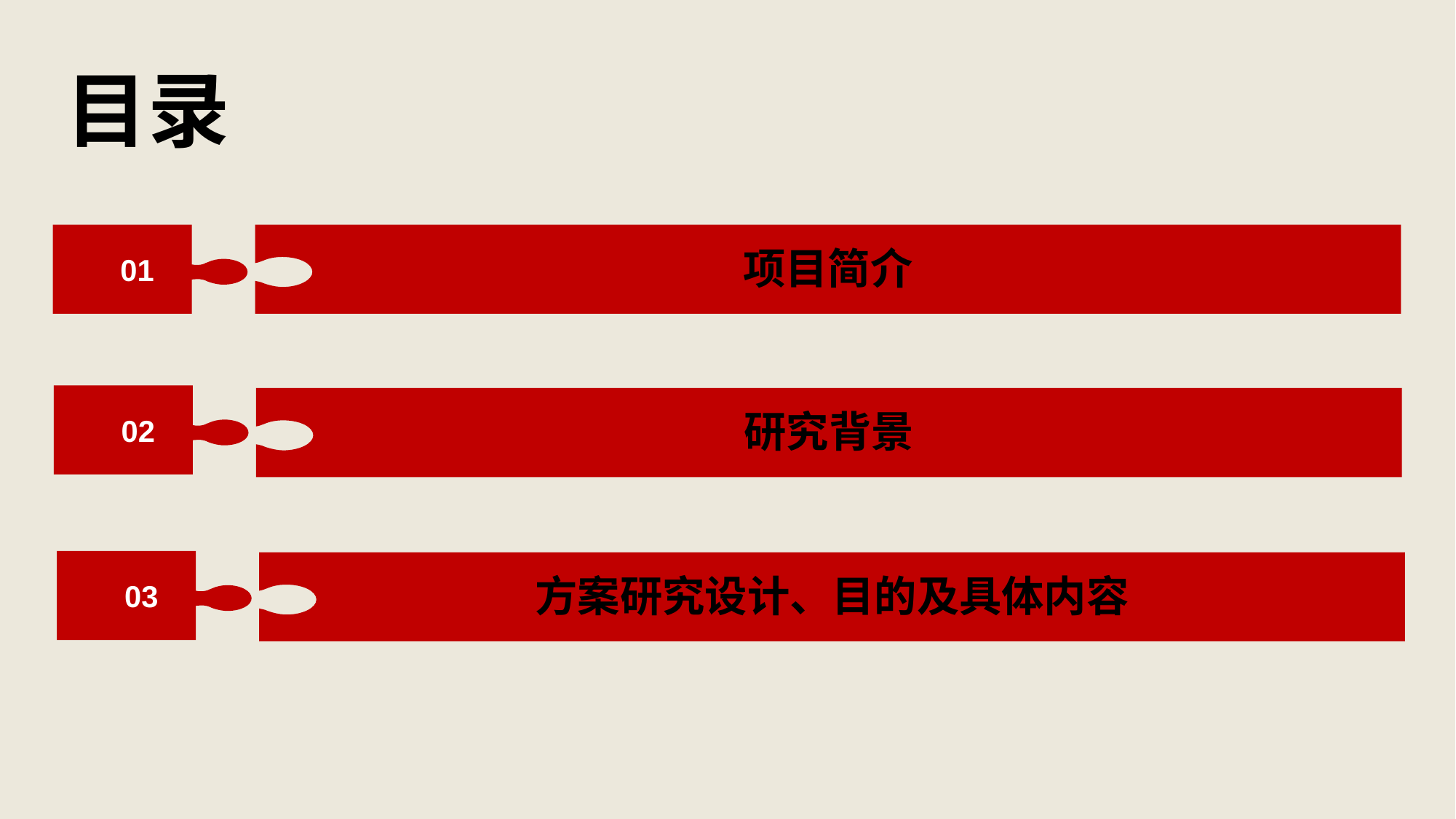

# 目录
01
项目简介
02
研究背景
03
方案研究设计、目的及具体内容